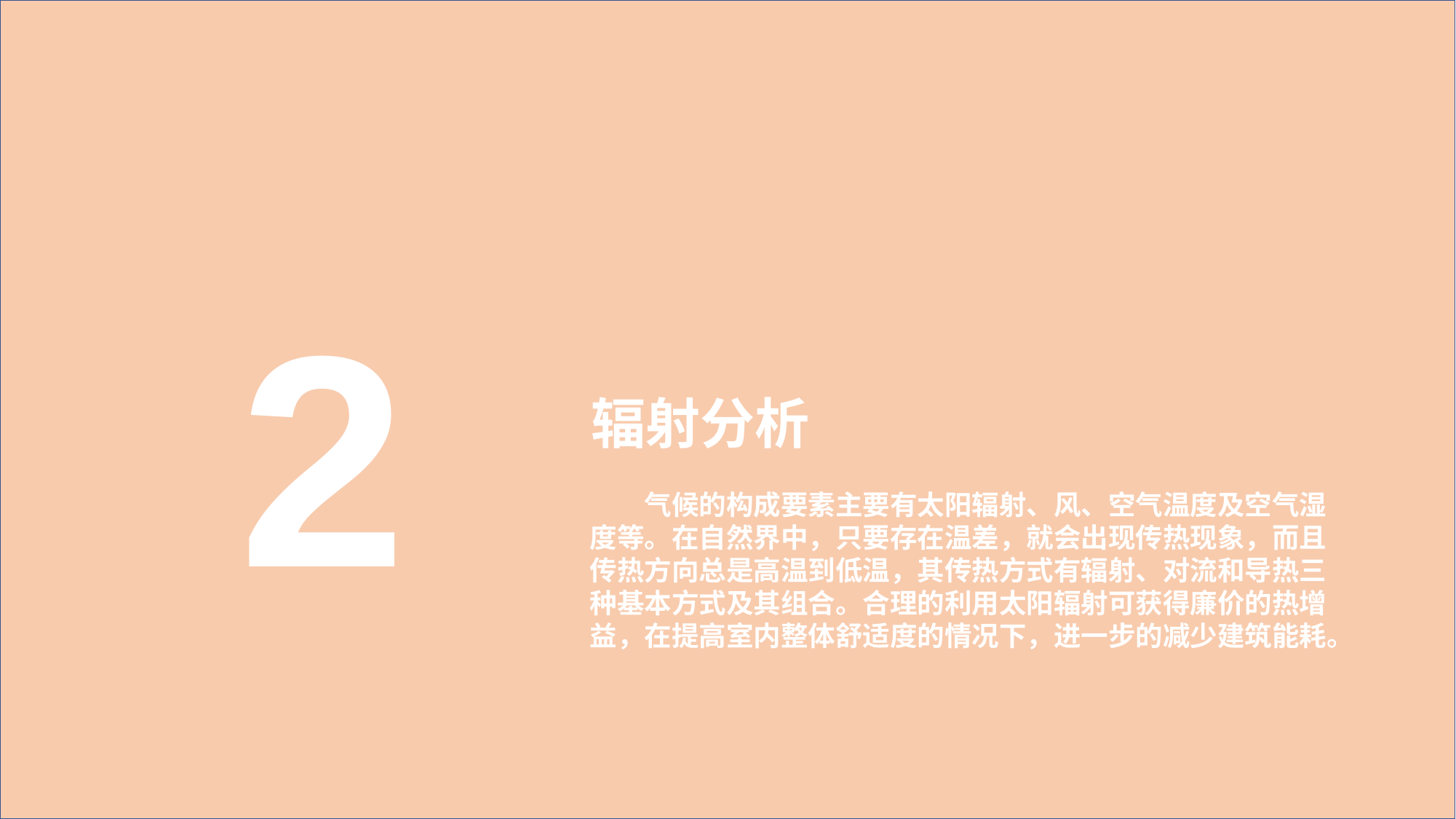

2
辐射分析
气候的构成要素主要有太阳辐射、风、空气温度及空气湿度等。在自然界中，只要存在温差，就会出现传热现象，而且传热方向总是高温到低温，其传热方式有辐射、对流和导热三种基本方式及其组合。合理的利用太阳辐射可获得廉价的热增益，在提高室内整体舒适度的情况下，进一步的减少建筑能耗。